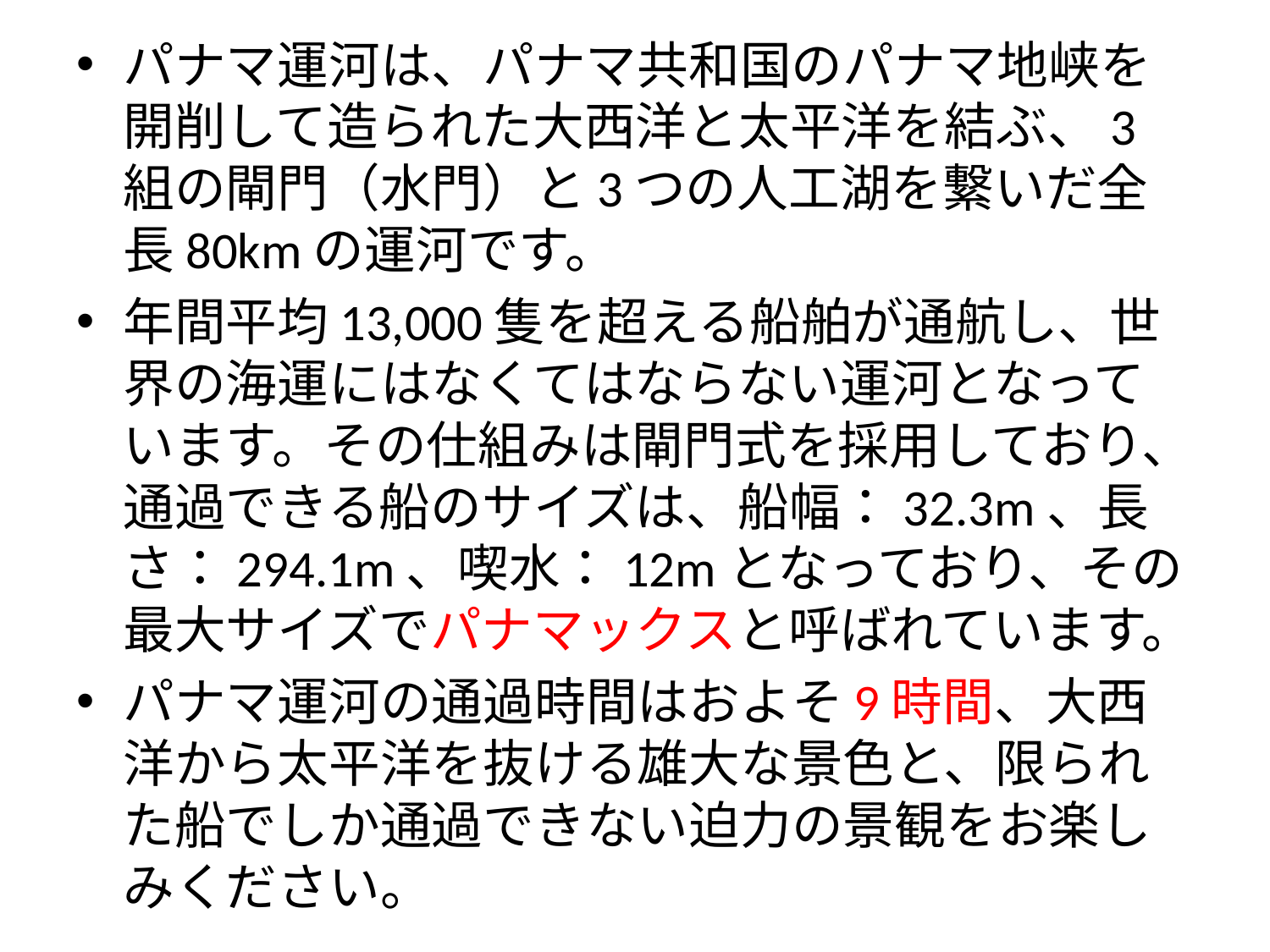

パナマ運河は、パナマ共和国のパナマ地峡を開削して造られた大西洋と太平洋を結ぶ、3組の閘門（水門）と3つの人工湖を繋いだ全長80kmの運河です。
年間平均13,000隻を超える船舶が通航し、世界の海運にはなくてはならない運河となっています。その仕組みは閘門式を採用しており、通過できる船のサイズは、船幅：32.3m、長さ：294.1m、喫水：12mとなっており、その最大サイズでパナマックスと呼ばれています。
パナマ運河の通過時間はおよそ9時間、大西洋から太平洋を抜ける雄大な景色と、限られた船でしか通過できない迫力の景観をお楽しみください。